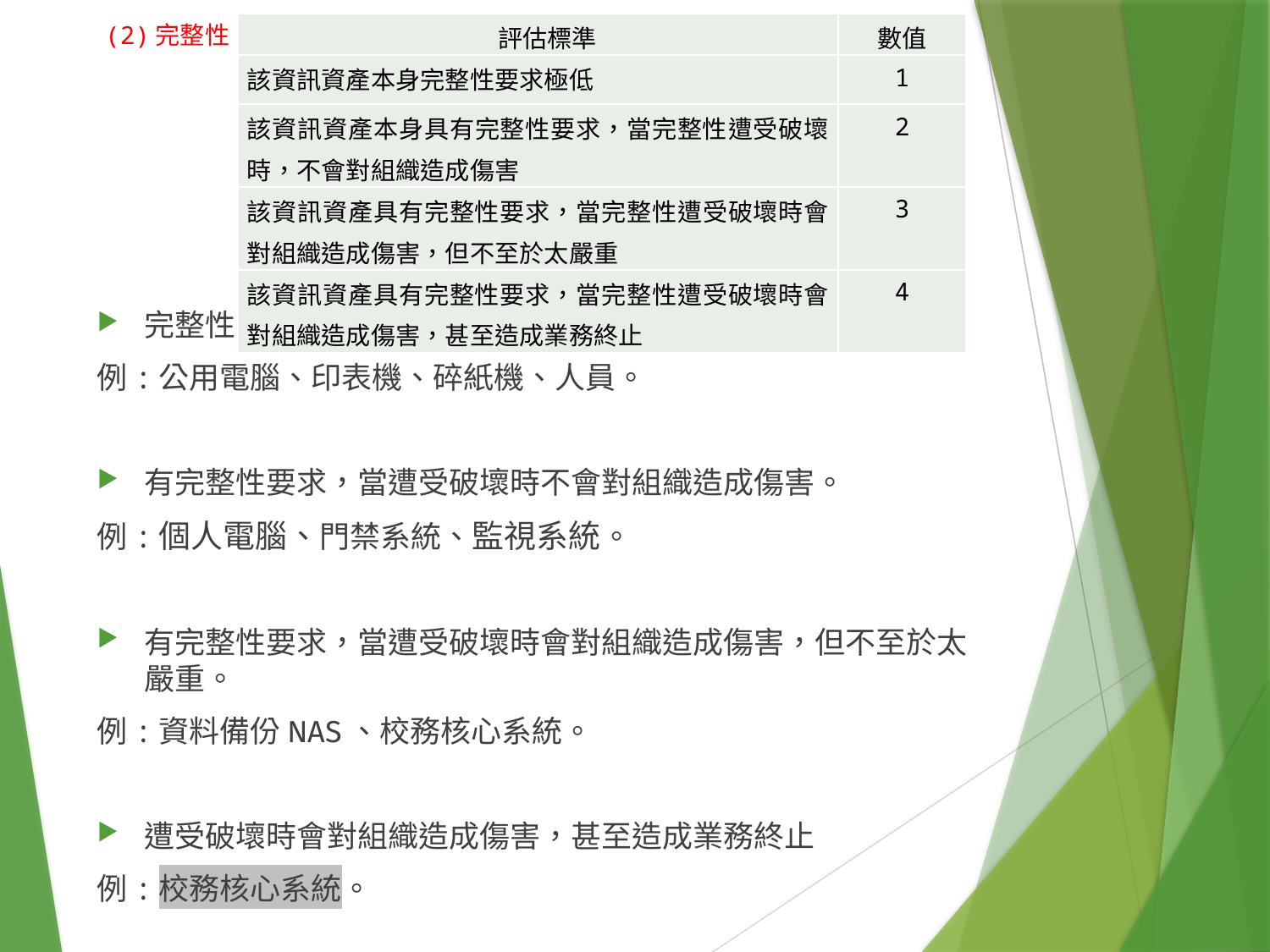

(2)完整性
| 評估標準 | 數值 |
| --- | --- |
| 該資訊資產本身完整性要求極低 | 1 |
| 該資訊資產本身具有完整性要求，當完整性遭受破壞時，不會對組織造成傷害 | 2 |
| 該資訊資產具有完整性要求，當完整性遭受破壞時會對組織造成傷害，但不至於太嚴重 | 3 |
| 該資訊資產具有完整性要求，當完整性遭受破壞時會對組織造成傷害，甚至造成業務終止 | 4 |
完整性要求極低。
例:公用電腦、印表機、碎紙機、人員。

有完整性要求，當遭受破壞時不會對組織造成傷害。
例:個人電腦、門禁系統、監視系統。

有完整性要求，當遭受破壞時會對組織造成傷害，但不至於太嚴重。
例:資料備份NAS、校務核心系統。

遭受破壞時會對組織造成傷害，甚至造成業務終止
例:校務核心系統。